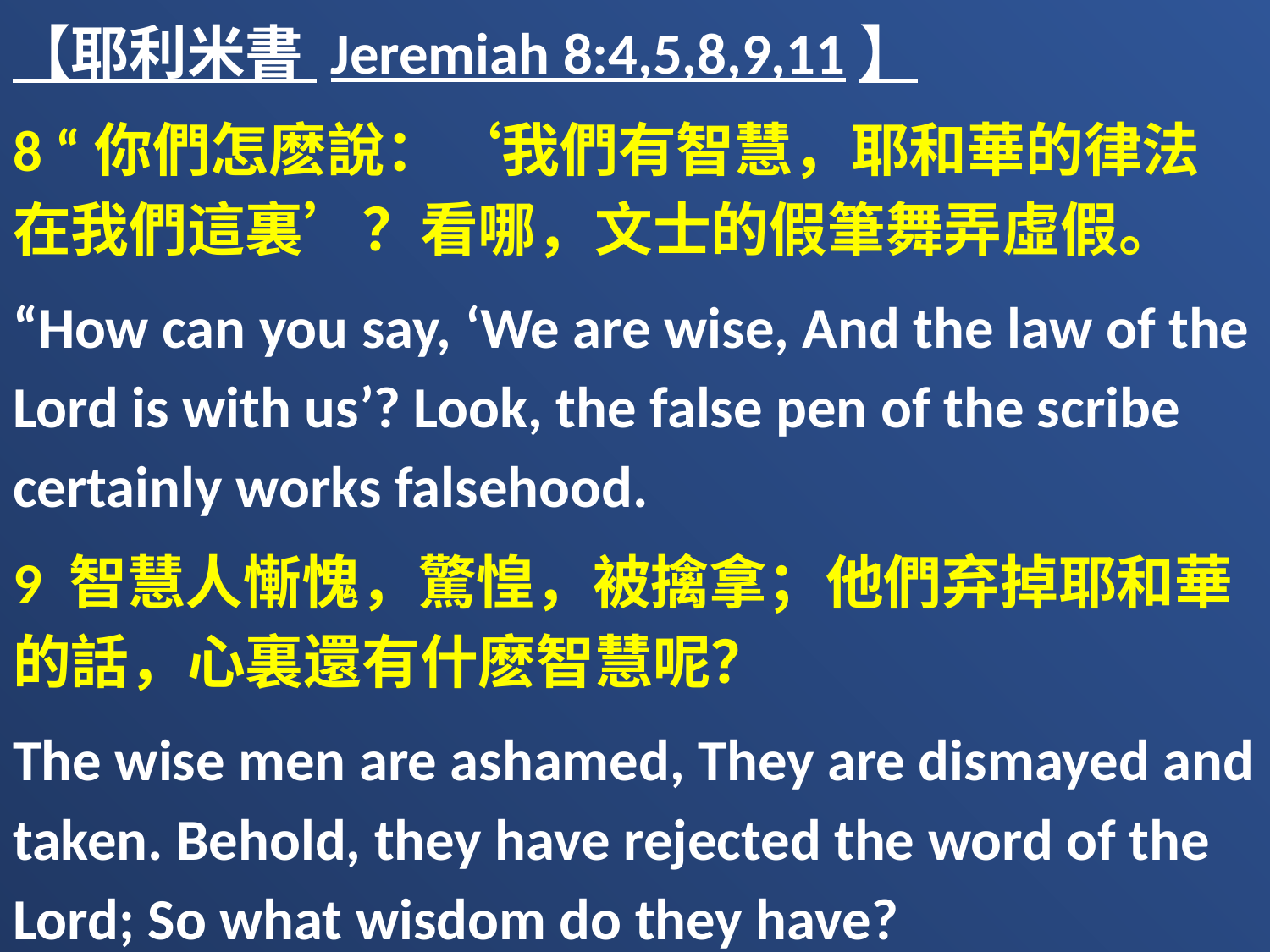

【耶利米書 Jeremiah 8:4,5,8,9,11】
8 “你們怎麽說：‘我們有智慧，耶和華的律法在我們這裏’？看哪，文士的假筆舞弄虛假。
“How can you say, ‘We are wise, And the law of the Lord is with us’? Look, the false pen of the scribe certainly works falsehood.
9 智慧人慚愧，驚惶，被擒拿；他們弃掉耶和華的話，心裏還有什麽智慧呢？
The wise men are ashamed, They are dismayed and taken. Behold, they have rejected the word of the Lord; So what wisdom do they have?